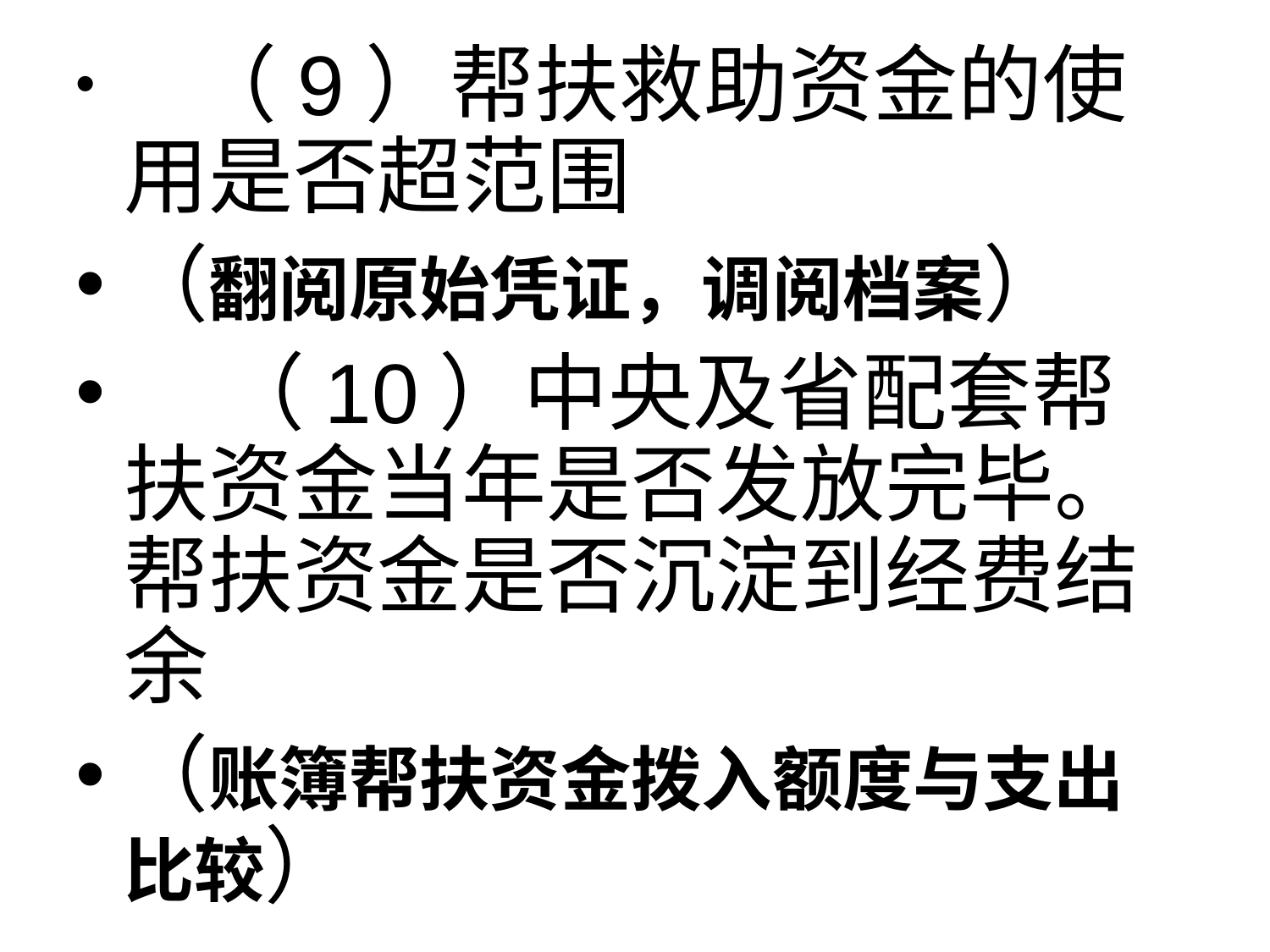

（9）帮扶救助资金的使用是否超范围
（翻阅原始凭证，调阅档案）
    （10）中央及省配套帮扶资金当年是否发放完毕。帮扶资金是否沉淀到经费结余
（账簿帮扶资金拨入额度与支出比较）
#